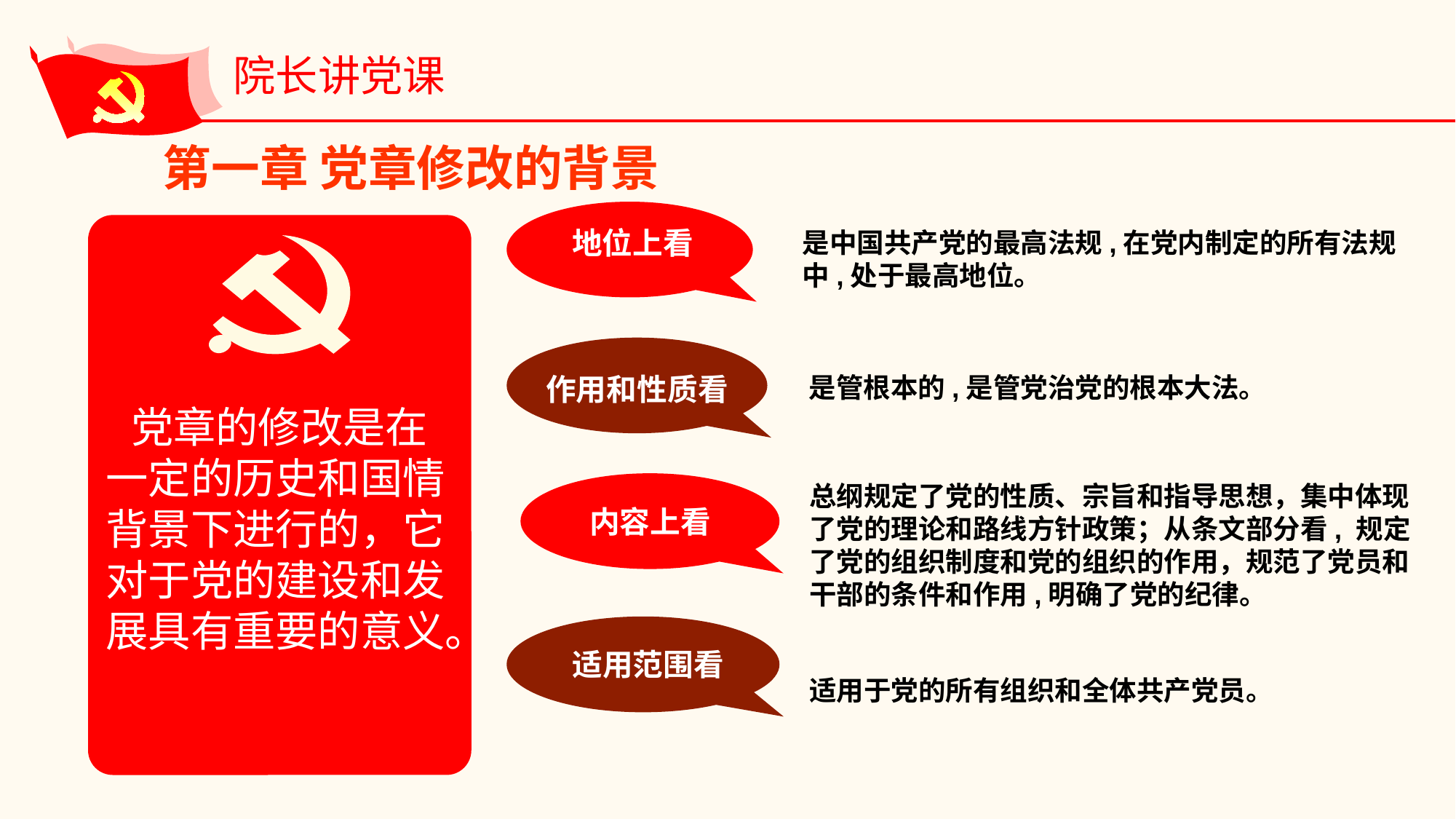

院长讲党课

第一章 党章修改的背景

   党章的修改是在一定的历史和国情背景下进行的，它对于党的建设和发展具有重要的意义。

地位上看
是中国共产党的最高法规,在党内制定的所有法规中,处于最高地位。

作用和性质看
 是管根本的,是管党治党的根本大法。

总纲规定了党的性质、宗旨和指导思想，集中体现了党的理论和路线方针政策；从条文部分看, 规定了党的组织制度和党的组织的作用，规范了党员和干部的条件和作用,明确了党的纪律。
内容上看

适用范围看
适用于党的所有组织和全体共产党员。